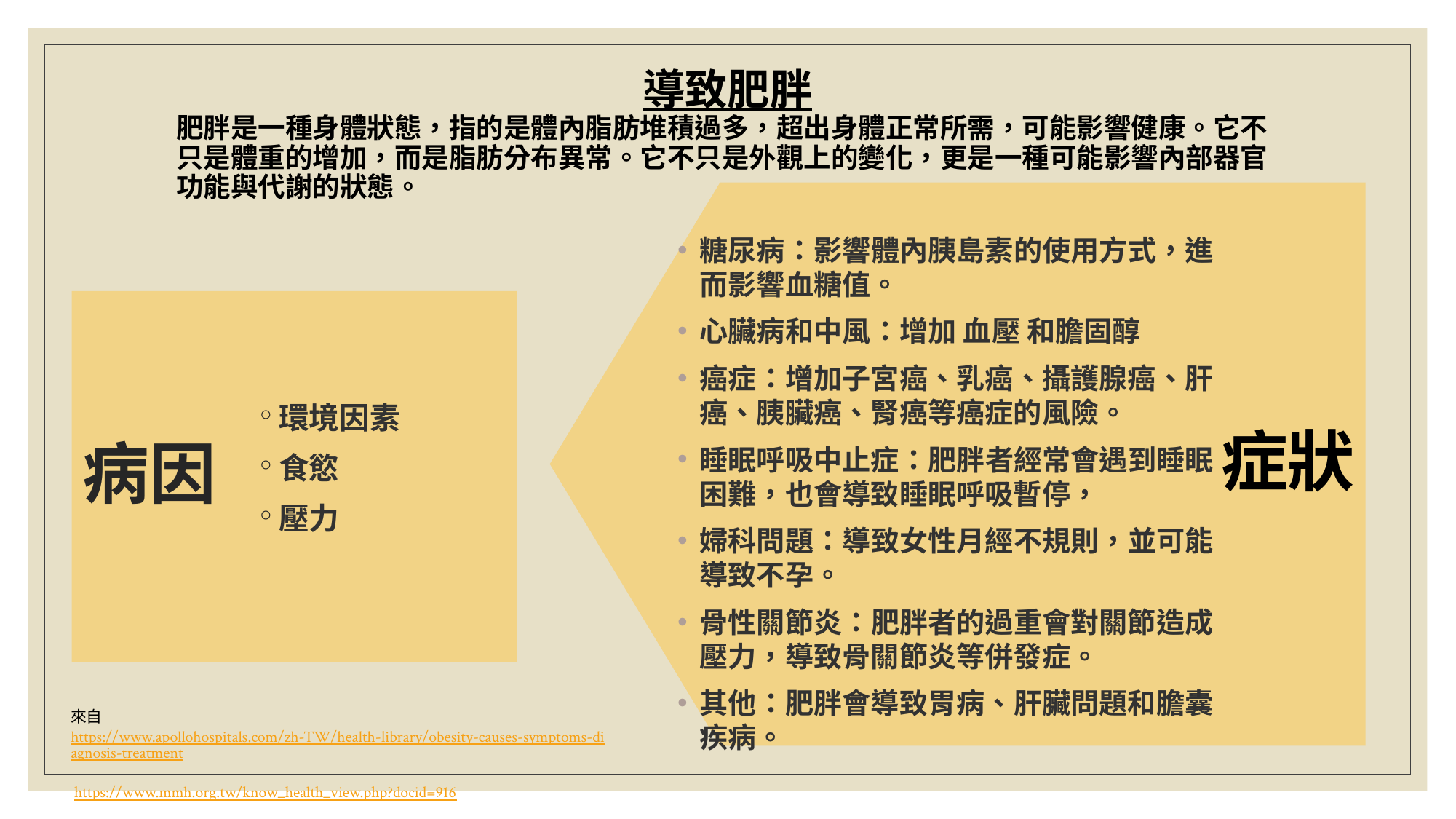

導致肥胖
肥胖是一種身體狀態，指的是體內脂肪堆積過多，超出身體正常所需，可能影響健康。它不只是體重的增加，而是脂肪分布異常。它不只是外觀上的變化，更是一種可能影響內部器官功能與代謝的狀態。

糖尿病：影響體內胰島素的使用方式，進而影響血糖值。
心臟病和中風：增加 血壓 和膽固醇
癌症：增加子宮癌、乳癌、攝護腺癌、肝癌、胰臟癌、腎癌等癌症的風險。
睡眠呼吸中止症：肥胖者經常會遇到睡眠困難，也會導致睡眠呼吸暫停，
婦科問題：導致女性月經不規則，並可能導致不孕。
骨性關節炎：肥胖者的過重會對關節造成壓力，導致骨關節炎等併發症。
其他：肥胖會導致胃病、肝臟問題和膽囊疾病。
症狀
# 病因
環境因素
食慾
壓力

來自 https://www.apollohospitals.com/zh-TW/health-library/obesity-causes-symptoms-diagnosis-treatment
 https://www.mmh.org.tw/know_health_view.php?docid=916